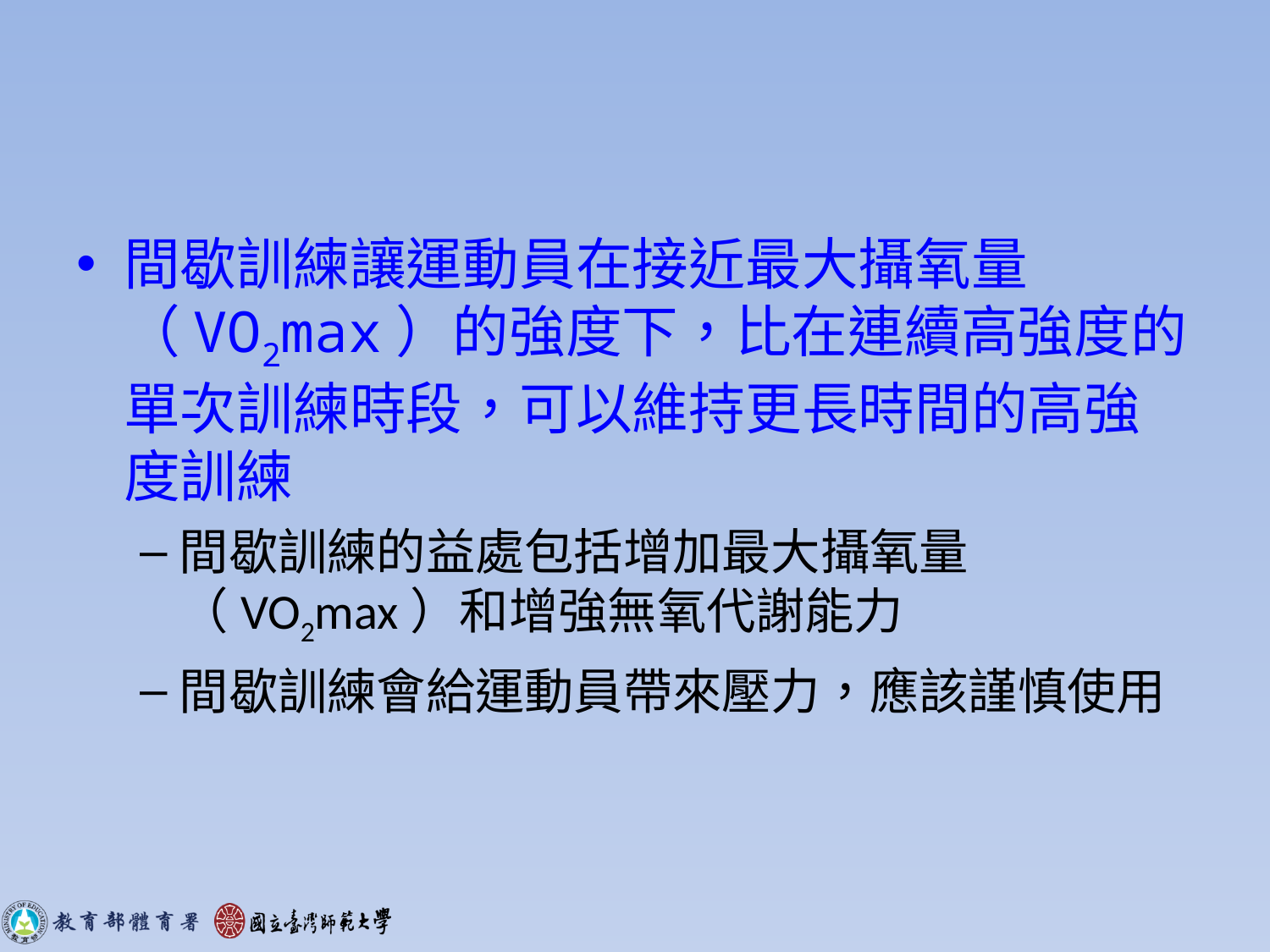

#
間歇訓練讓運動員在接近最大攝氧量（VO2max）的強度下，比在連續高強度的單次訓練時段，可以維持更長時間的高強度訓練
間歇訓練的益處包括增加最大攝氧量（VO2max）和增強無氧代謝能力
間歇訓練會給運動員帶來壓力，應該謹慎使用